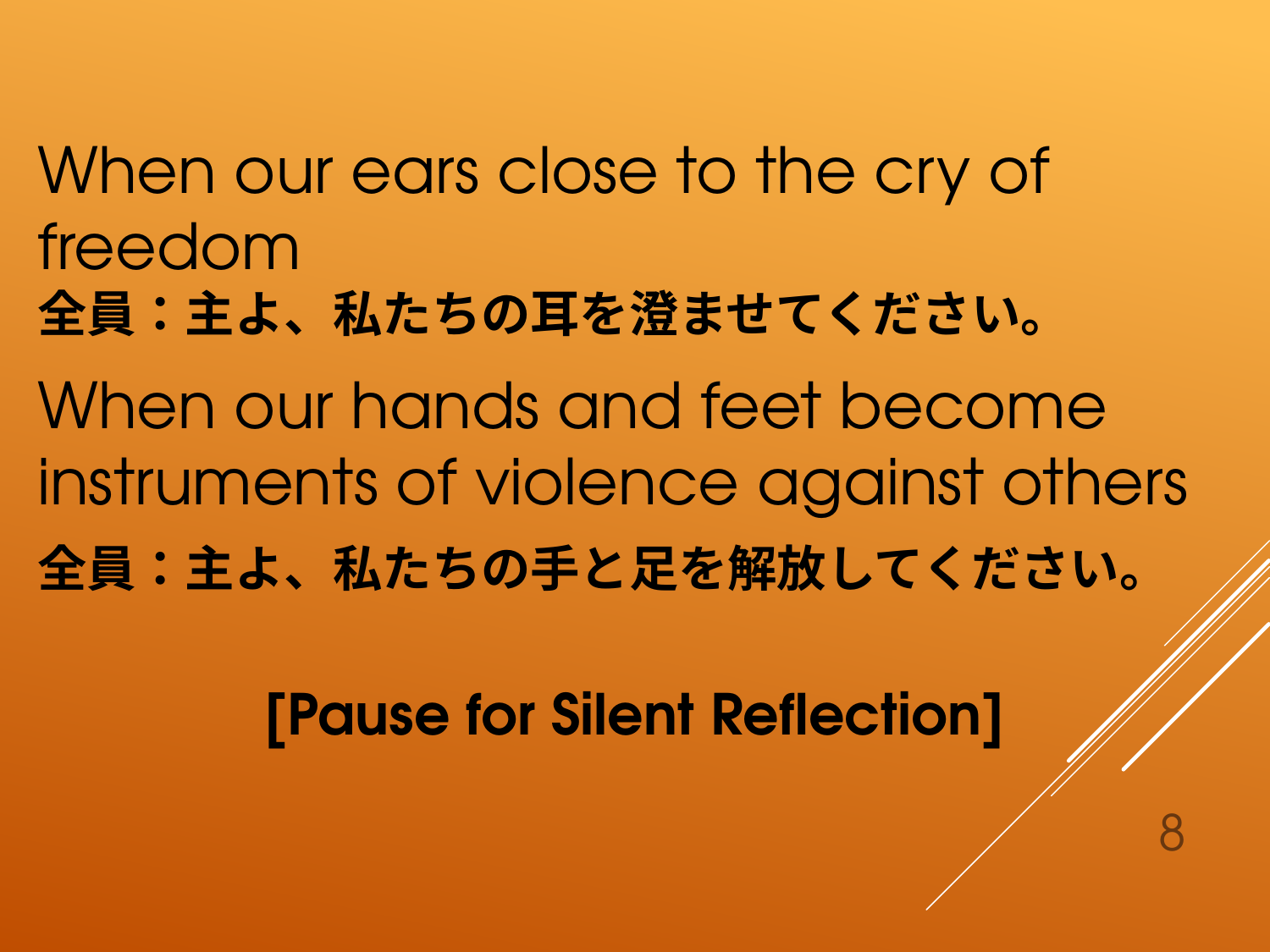

When our ears close to the cry of freedom
全員：主よ、私たちの耳を澄ませてください。
When our hands and feet become instruments of violence against others
全員：主よ、私たちの手と足を解放してください。

[Pause for Silent Reflection]

8